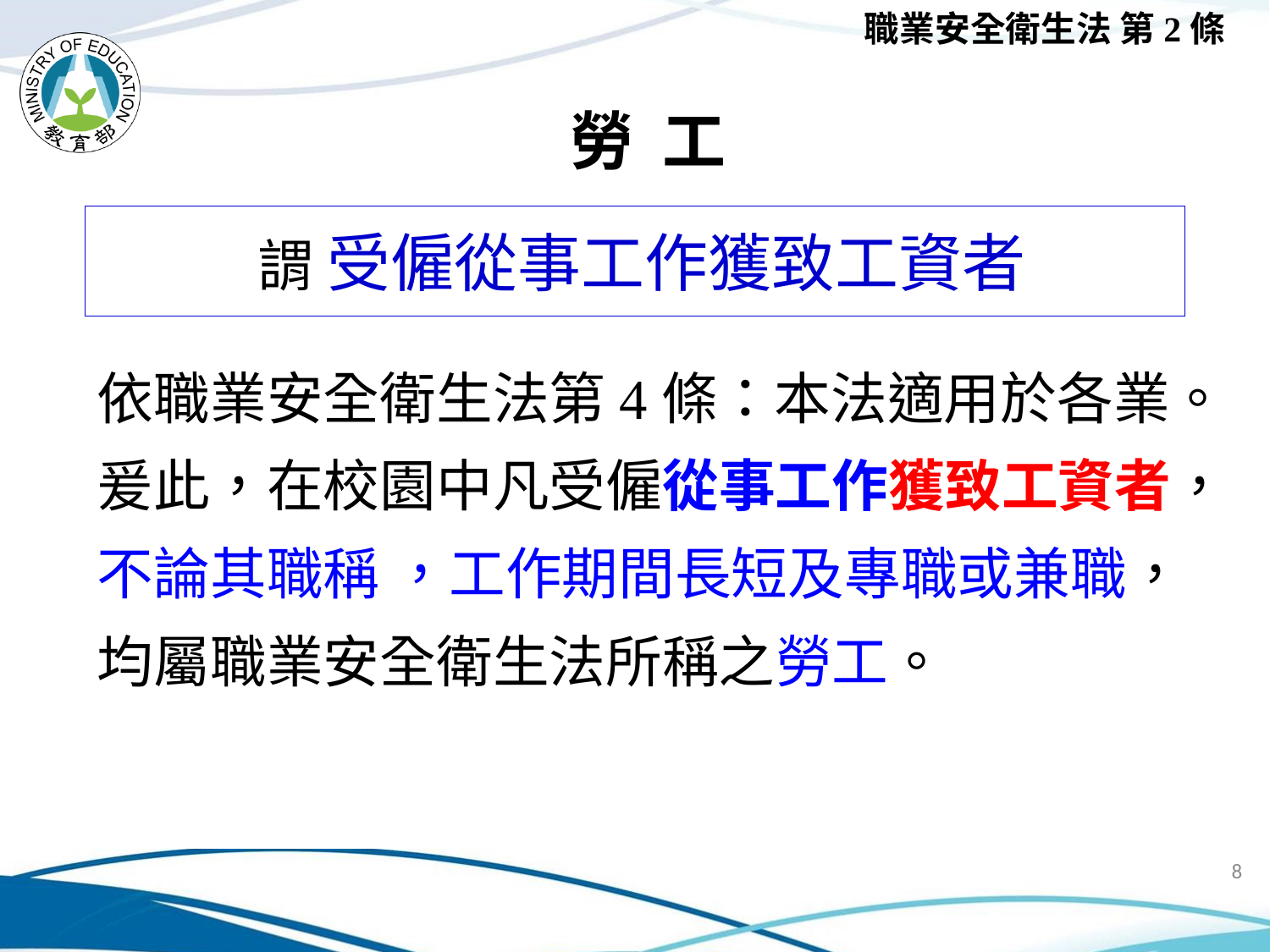

職業安全衛生法 第2條
# 勞  工
 謂 受僱從事工作獲致工資者
依職業安全衛生法第4條：本法適用於各業。爰此，在校園中凡受僱從事工作獲致工資者，不論其職稱 ，工作期間長短及專職或兼職，均屬職業安全衛生法所稱之勞工。
8